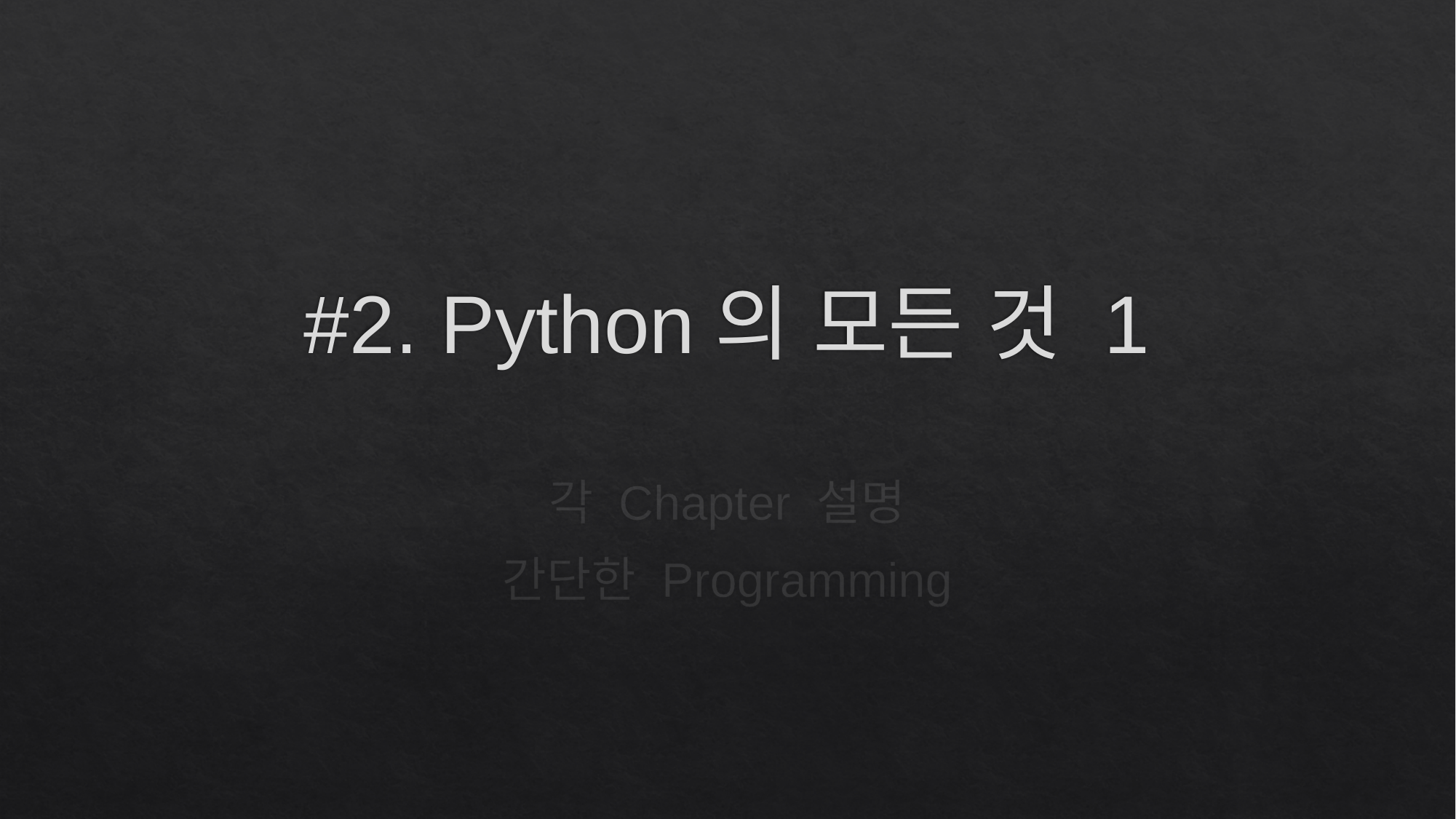

# #2. Python의 모든 것 1
각 Chapter 설명
간단한 Programming